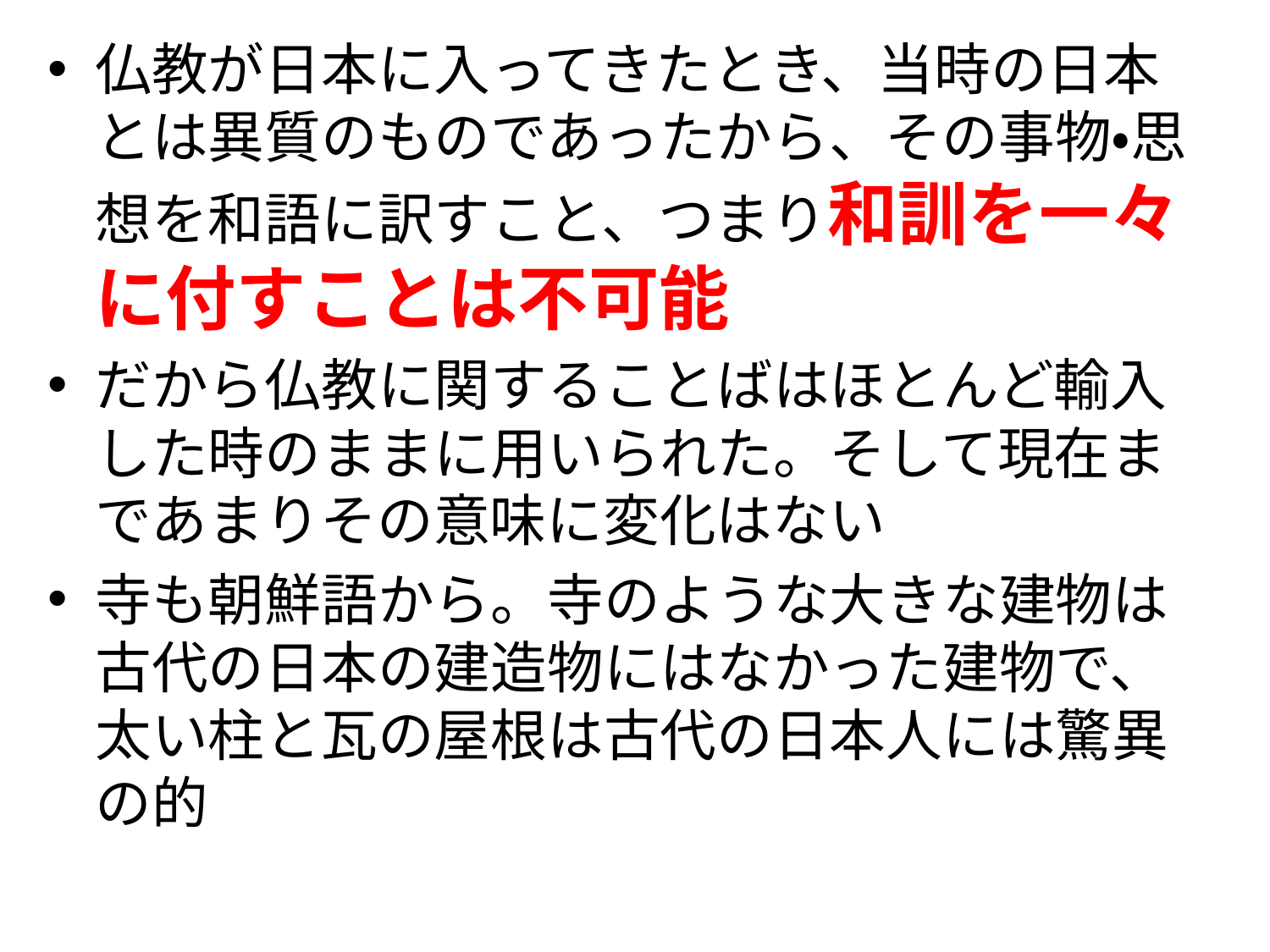

仏教が日本に入ってきたとき、当時の日本とは異質のものであったから、その事物・思想を和語に訳すこと、つまり和訓を一々に付すことは不可能
だから仏教に関することばはほとんど輸入した時のままに用いられた。そして現在まであまりその意味に変化はない
寺も朝鮮語から。寺のような大きな建物は古代の日本の建造物にはなかった建物で、太い柱と瓦の屋根は古代の日本人には驚異の的